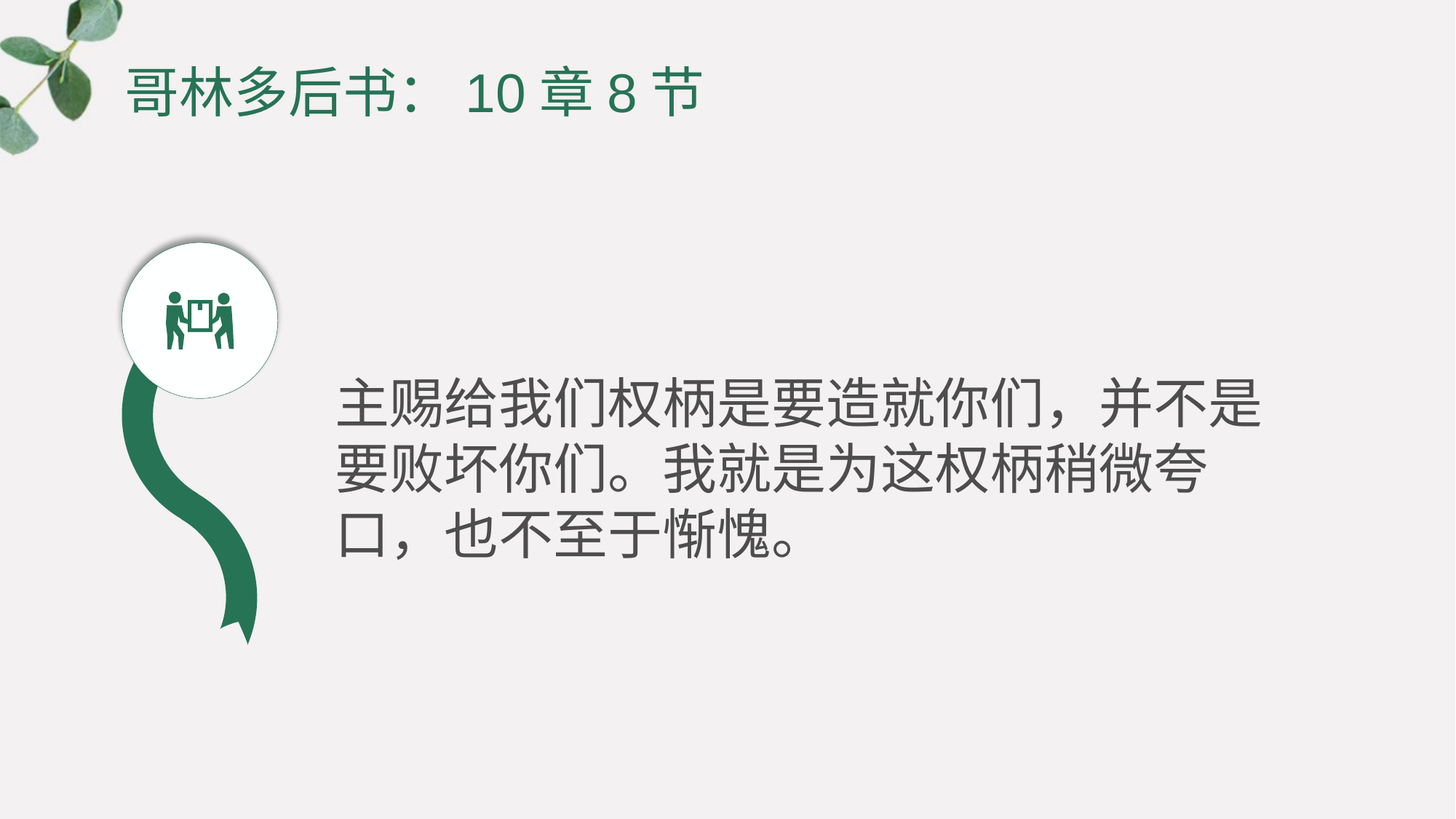

# 哥林多后书：10章8节
主赐给我们权柄是要造就你们，并不是要败坏你们。我就是为这权柄稍微夸口，也不至于惭愧。